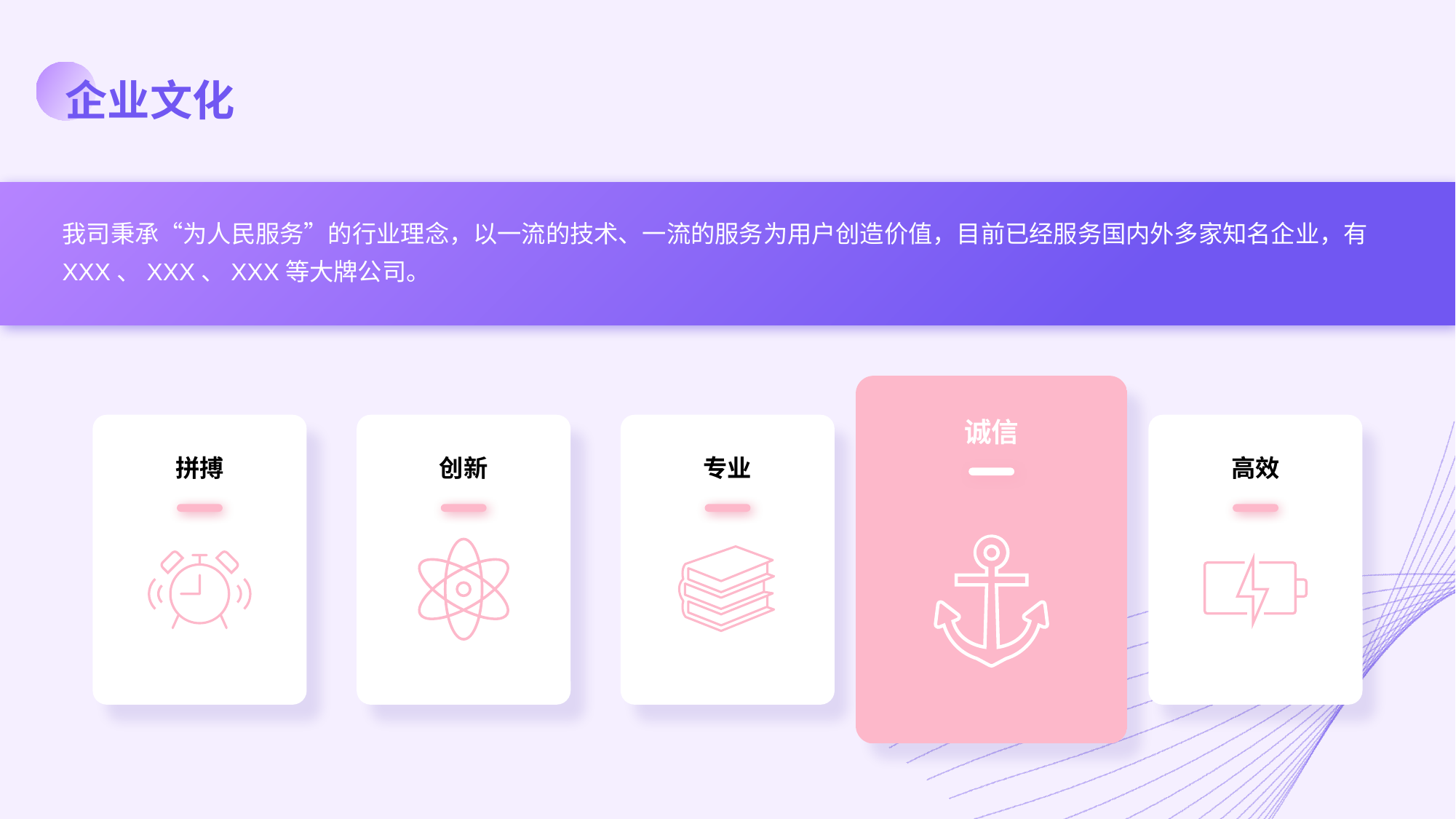

企业文化

我司秉承“为人民服务”的行业理念，以一流的技术、一流的服务为用户创造价值，目前已经服务国内外多家知名企业，有XXX、XXX、XXX等大牌公司。

诚信

拼搏
创新
专业
高效